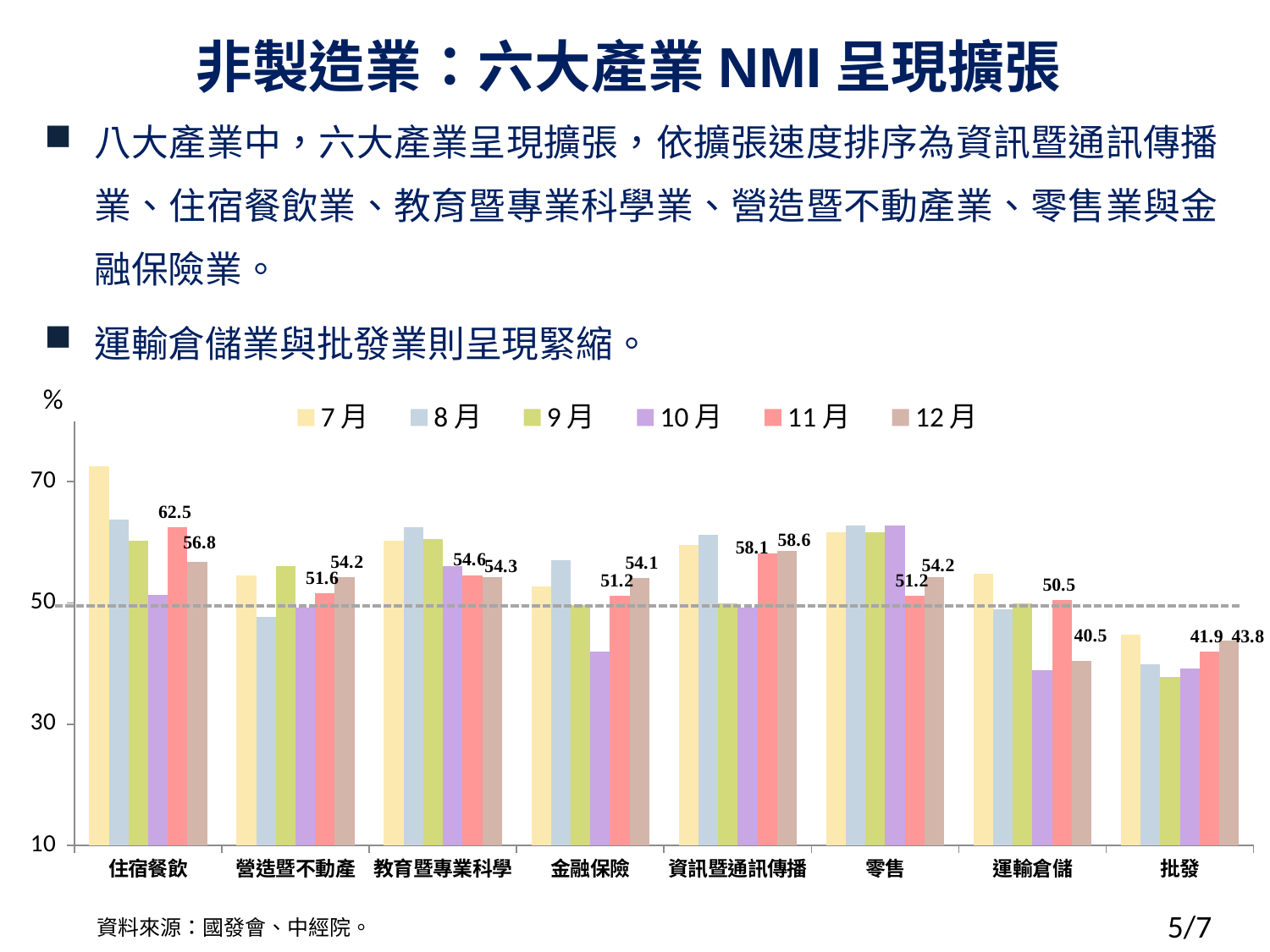

# 非製造業：六大產業NMI呈現擴張
八大產業中，六大產業呈現擴張，依擴張速度排序為資訊暨通訊傳播業、住宿餐飲業、教育暨專業科學業、營造暨不動產業、零售業與金融保險業。
運輸倉儲業與批發業則呈現緊縮。
%

### Chart

| Category | 7月 | 8月 | 9月 | 10月 | 11月 | 12月 |
|---|---|---|---|---|---|---|
| 住宿餐飲 | 72.5 | 63.8 | 60.2 | 51.3 | 62.5 | 56.8 |
| 營造暨不動產 | 54.5 | 47.7 | 56.1 | 49.2 | 51.6 | 54.2 |
| 教育暨專業科學 | 60.3 | 62.5 | 60.6 | 56.1 | 54.6 | 54.3 |
| 金融保險 | 52.7 | 57.1 | 49.7 | 42.0 | 51.2 | 54.1 |
| 資訊暨通訊傳播 | 59.6 | 61.2 | 50.0 | 49.3 | 58.1 | 58.6 |
| 零售 | 61.7 | 62.7 | 61.7 | 62.8 | 51.2 | 54.2 |
| 運輸倉儲 | 54.8 | 49.0 | 50.0 | 38.9 | 50.5 | 40.5 |
| 批發 | 44.7 | 39.8 | 37.8 | 39.2 | 41.9 | 43.8 |
資料來源：國發會、中經院。